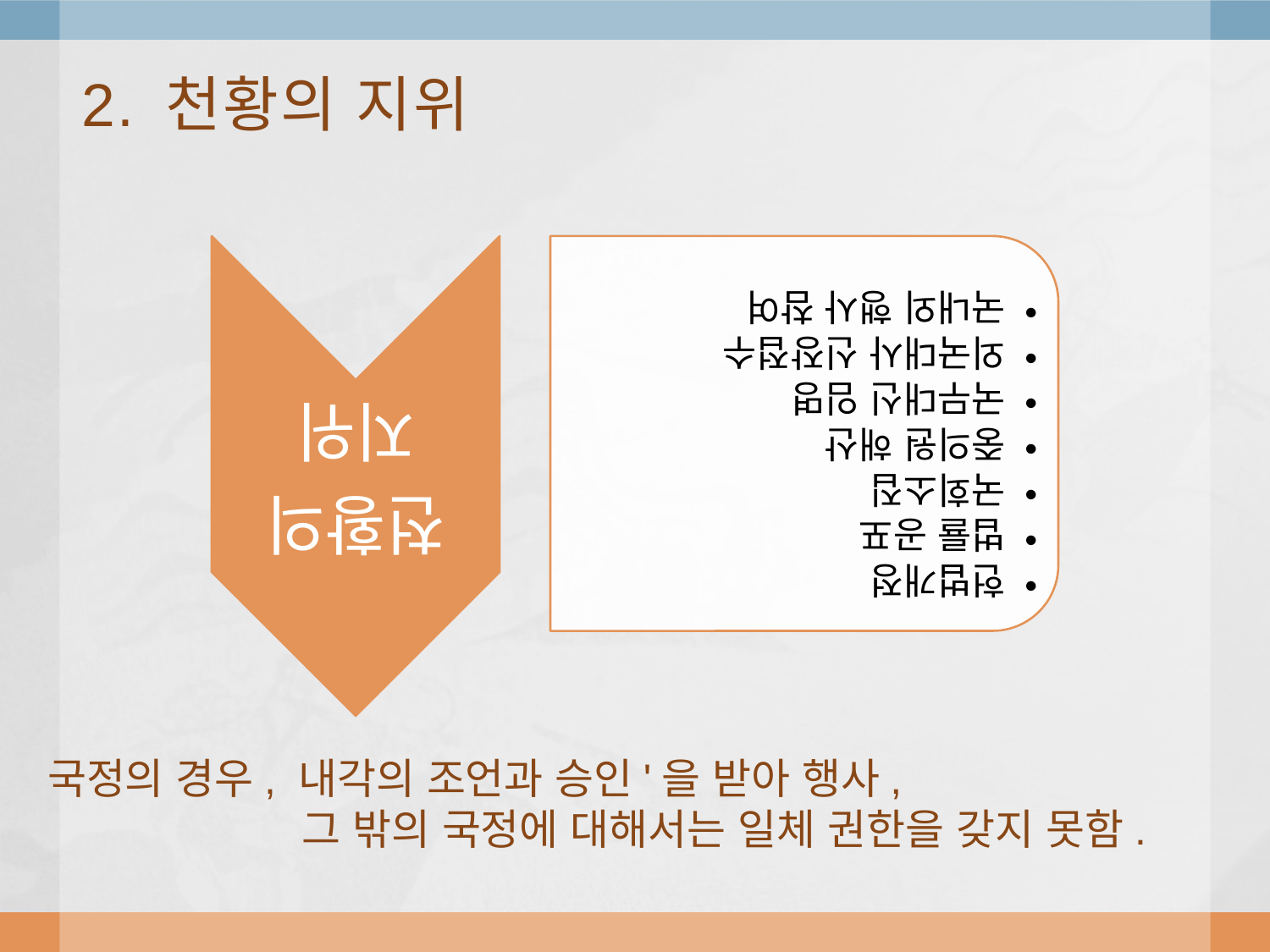

# 2. 천황의 지위
천황의
지위
헌법개정
법률 공포
국회소집
중의원 해산
국무대신 임명
외국대사 신장접수
국내외 행사 참여
국정의 경우, 내각의 조언과 승인'을 받아 행사,
		그 밖의 국정에 대해서는 일체 권한을 갖지 못함.